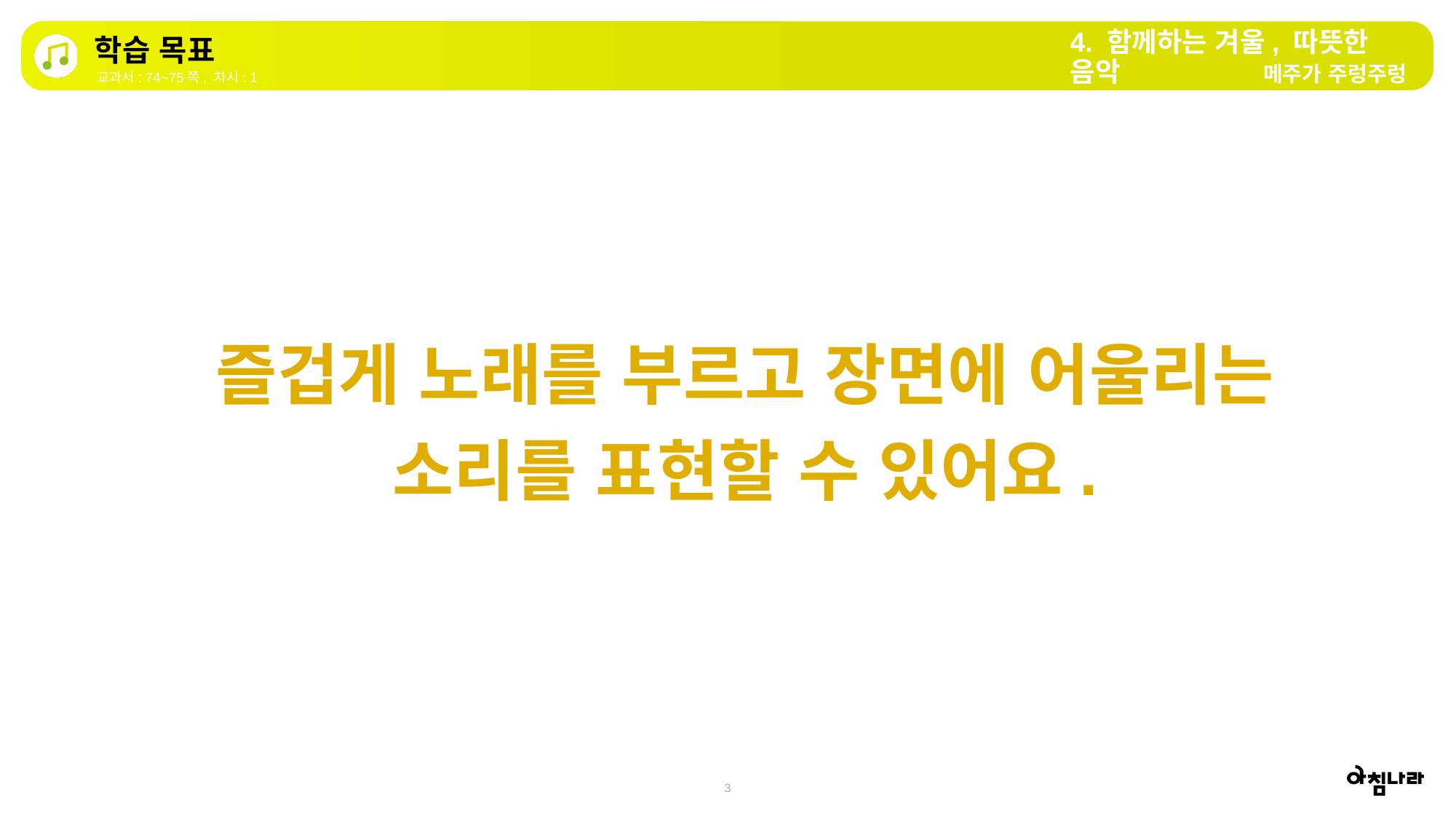

4. 함께하는 겨울, 따뜻한 음악
학습 목표
메주가 주렁주렁
교과서: 74~75쪽, 차시: 1
즐겁게 노래를 부르고 장면에 어울리는 소리를 표현할 수 있어요.
3